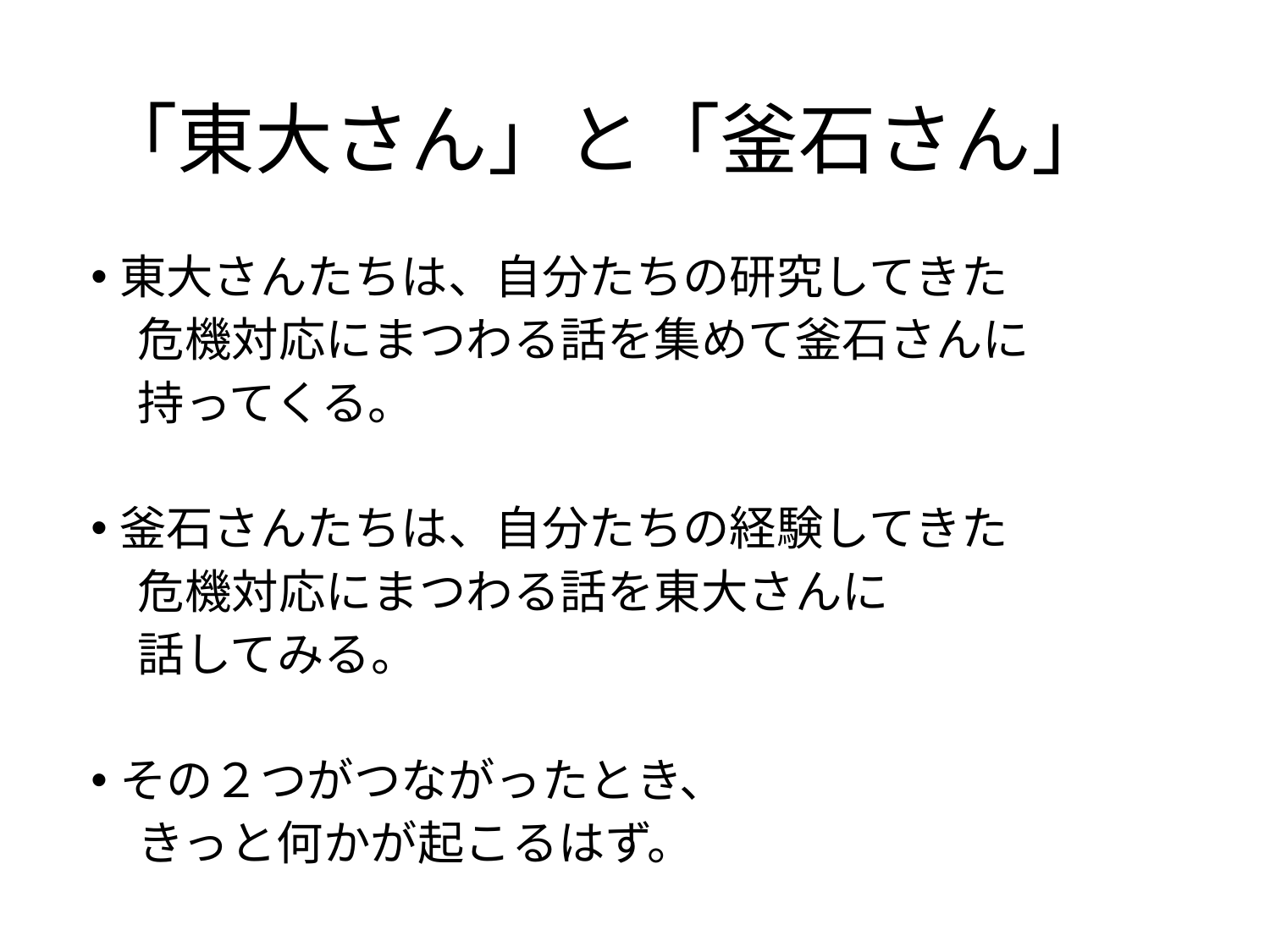

# 「東大さん」と「釜石さん」

東大さんたちは、自分たちの研究してきた
　危機対応にまつわる話を集めて釜石さんに
　持ってくる。

釜石さんたちは、自分たちの経験してきた
　危機対応にまつわる話を東大さんに
　話してみる。

その２つがつながったとき、
　きっと何かが起こるはず。